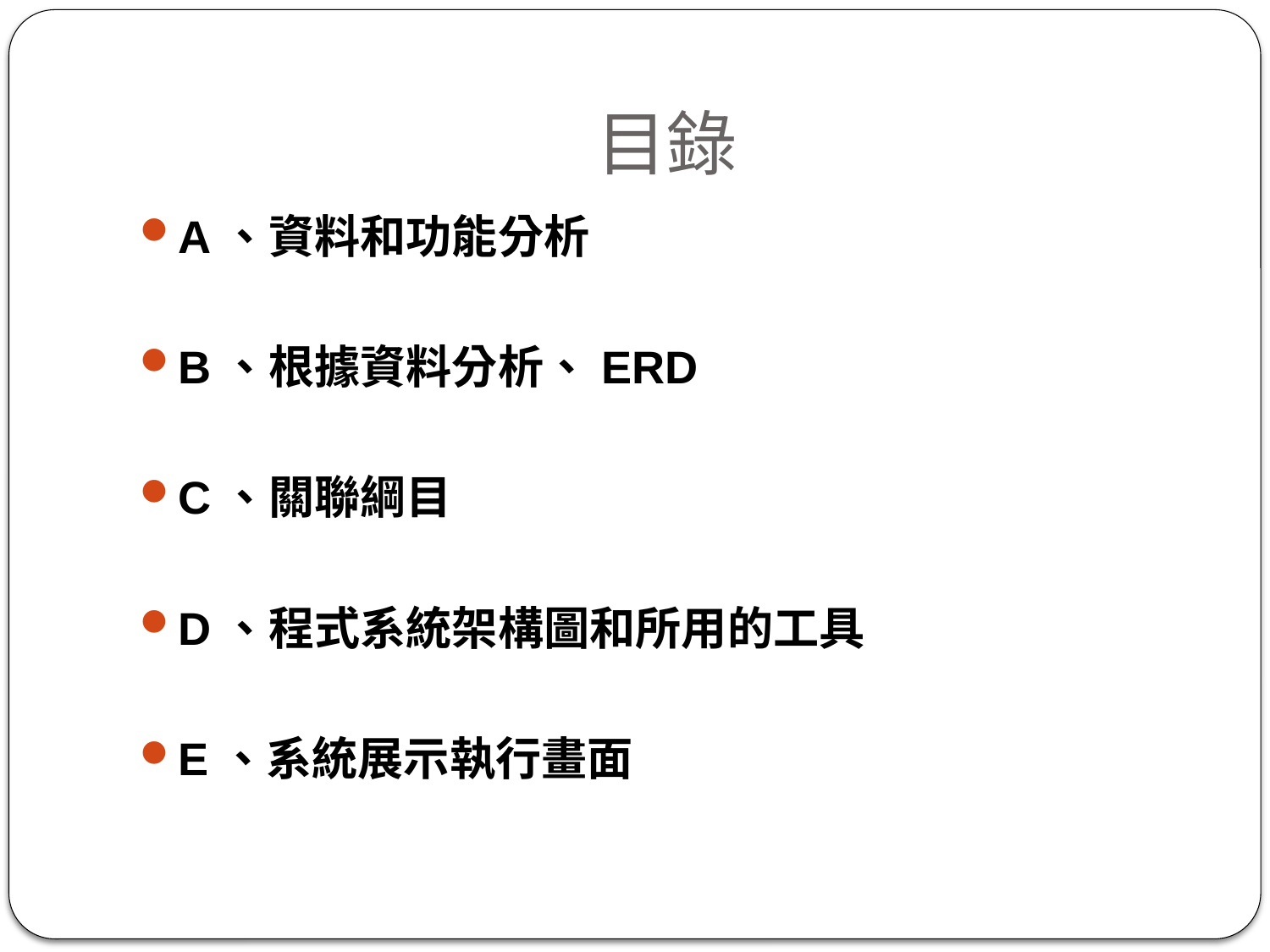

# 目錄
A、資料和功能分析

B、根據資料分析、ERD

C、關聯綱目

D、程式系統架構圖和所用的工具

E、系統展示執行畫面